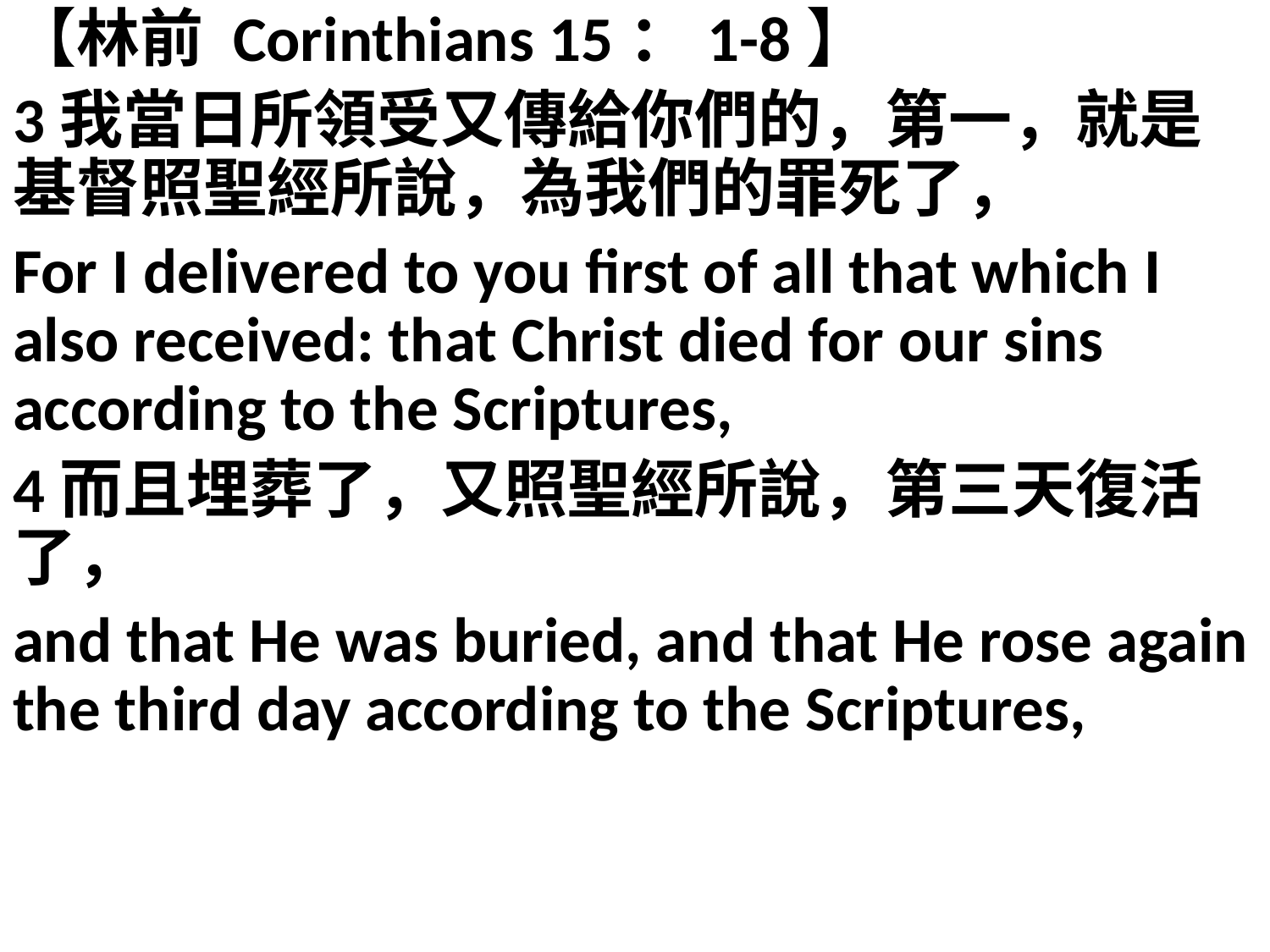

【林前 Corinthians 15：1-8】
3我當日所領受又傳給你們的，第一，就是基督照聖經所說，為我們的罪死了，
For I delivered to you first of all that which I also received: that Christ died for our sins according to the Scriptures,
4而且埋葬了，又照聖經所說，第三天復活了，
and that He was buried, and that He rose again the third day according to the Scriptures,